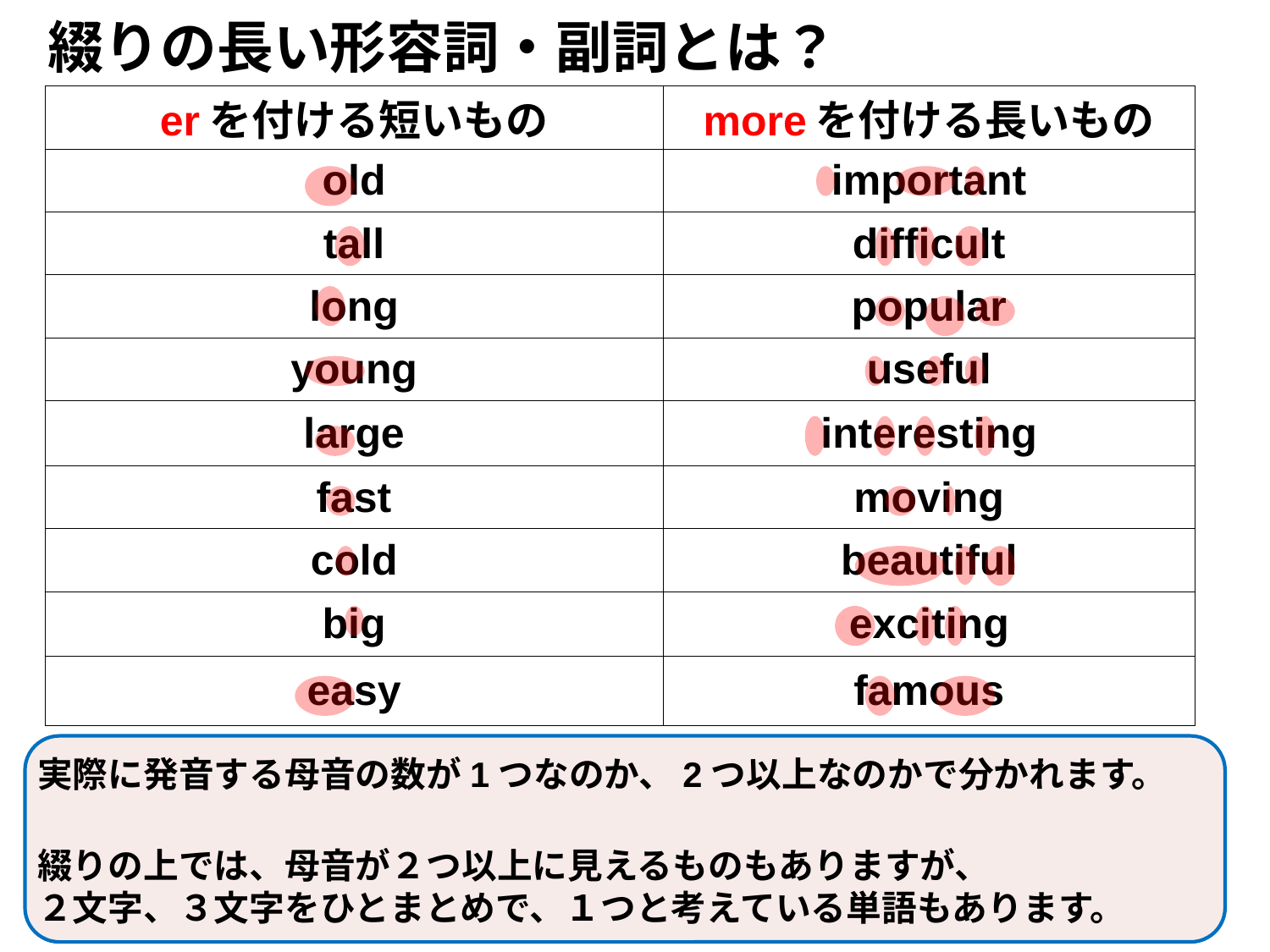

綴りの長い形容詞・副詞とは？
| erを付ける短いもの | moreを付ける長いもの |
| --- | --- |
| old | important |
| tall | difficult |
| long | popular |
| young | useful |
| large | interesting |
| fast | moving |
| cold | beautiful |
| big | exciting |
| easy | famous |

実際に発音する母音の数が1つなのか、2つ以上なのかで分かれます。
綴りの上では、母音が２つ以上に見えるものもありますが、
２文字、３文字をひとまとめで、１つと考えている単語もあります。